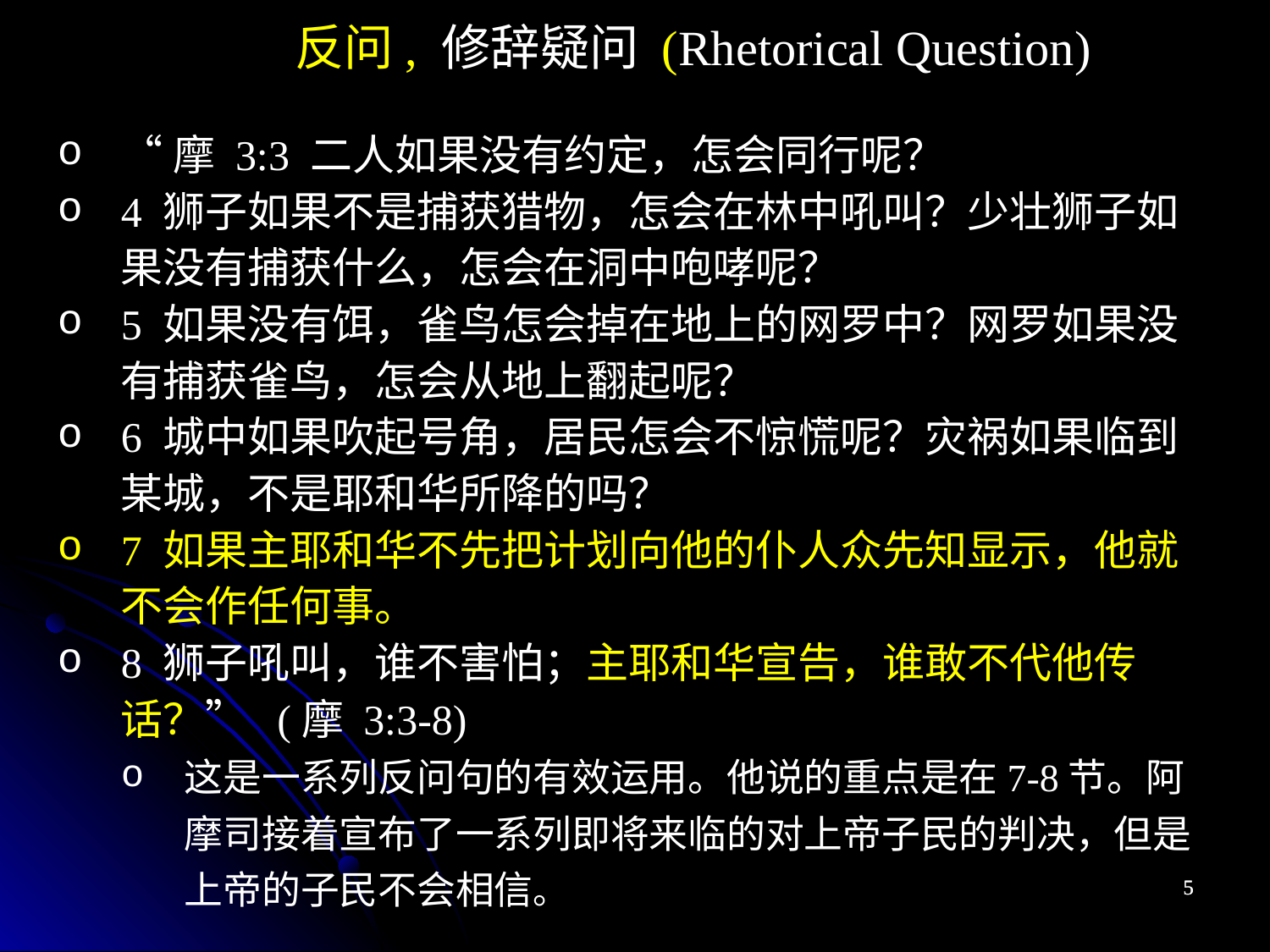

反问, 修辞疑问 (Rhetorical Question)
“摩 3:3 二人如果没有约定，怎会同行呢？
4 狮子如果不是捕获猎物，怎会在林中吼叫？少壮狮子如果没有捕获什么，怎会在洞中咆哮呢？
5 如果没有饵，雀鸟怎会掉在地上的网罗中？网罗如果没有捕获雀鸟，怎会从地上翻起呢？
6 城中如果吹起号角，居民怎会不惊慌呢？灾祸如果临到某城，不是耶和华所降的吗？
7 如果主耶和华不先把计划向他的仆人众先知显示，他就不会作任何事。
8 狮子吼叫，谁不害怕；主耶和华宣告，谁敢不代他传话？”  (摩 3:3-8)
这是一系列反问句的有效运用。他说的重点是在7-8节。阿摩司接着宣布了一系列即将来临的对上帝子民的判决，但是上帝的子民不会相信。
5
5